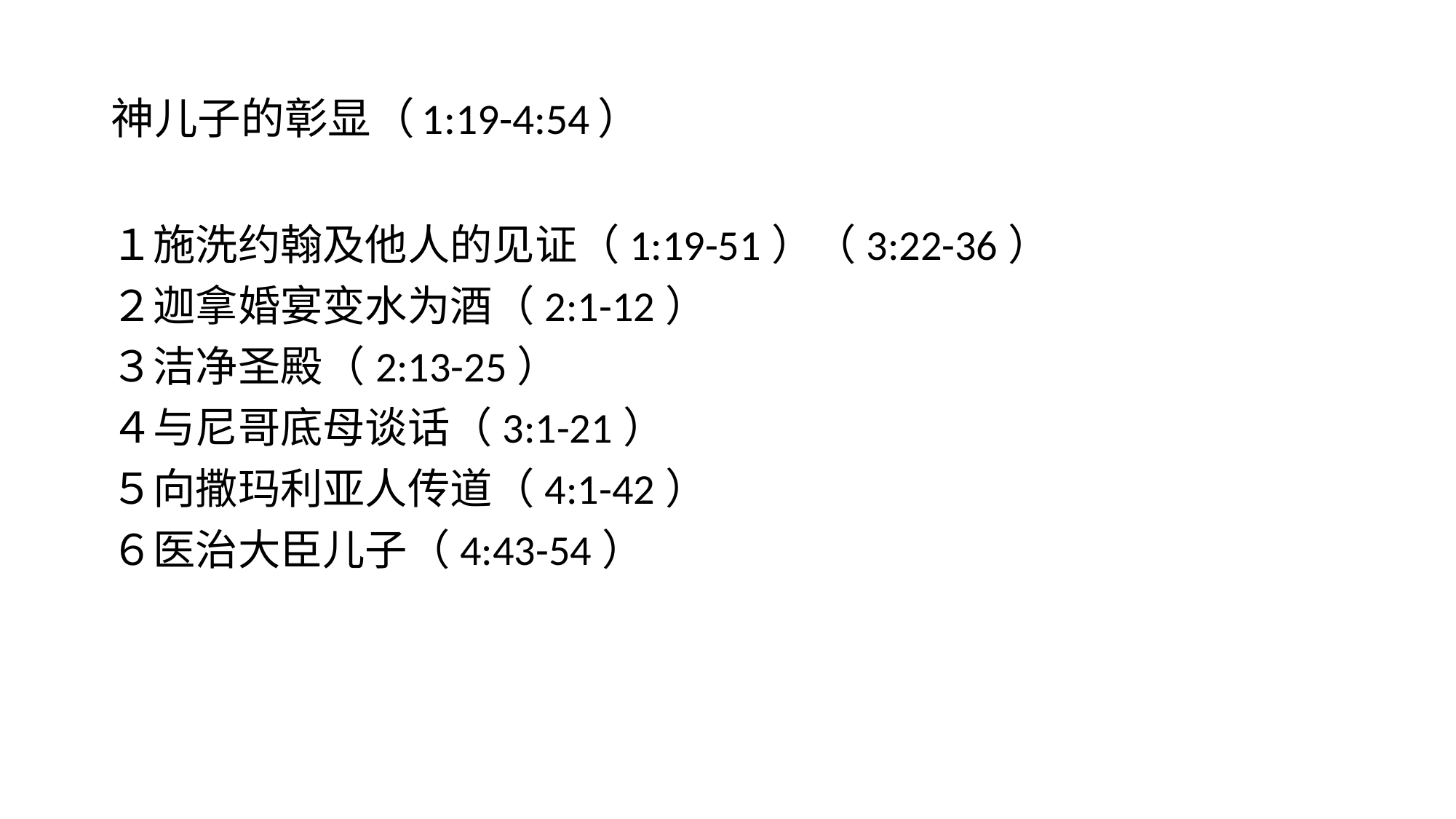

# 神儿子的彰显（1:19-4:54）
１施洗约翰及他人的见证（1:19-51）（3:22-36）
２迦拿婚宴变水为酒（2:1-12）
３洁净圣殿（2:13-25）
４与尼哥底母谈话（3:1-21）
５向撒玛利亚人传道（4:1-42）
６医治大臣儿子（4:43-54）